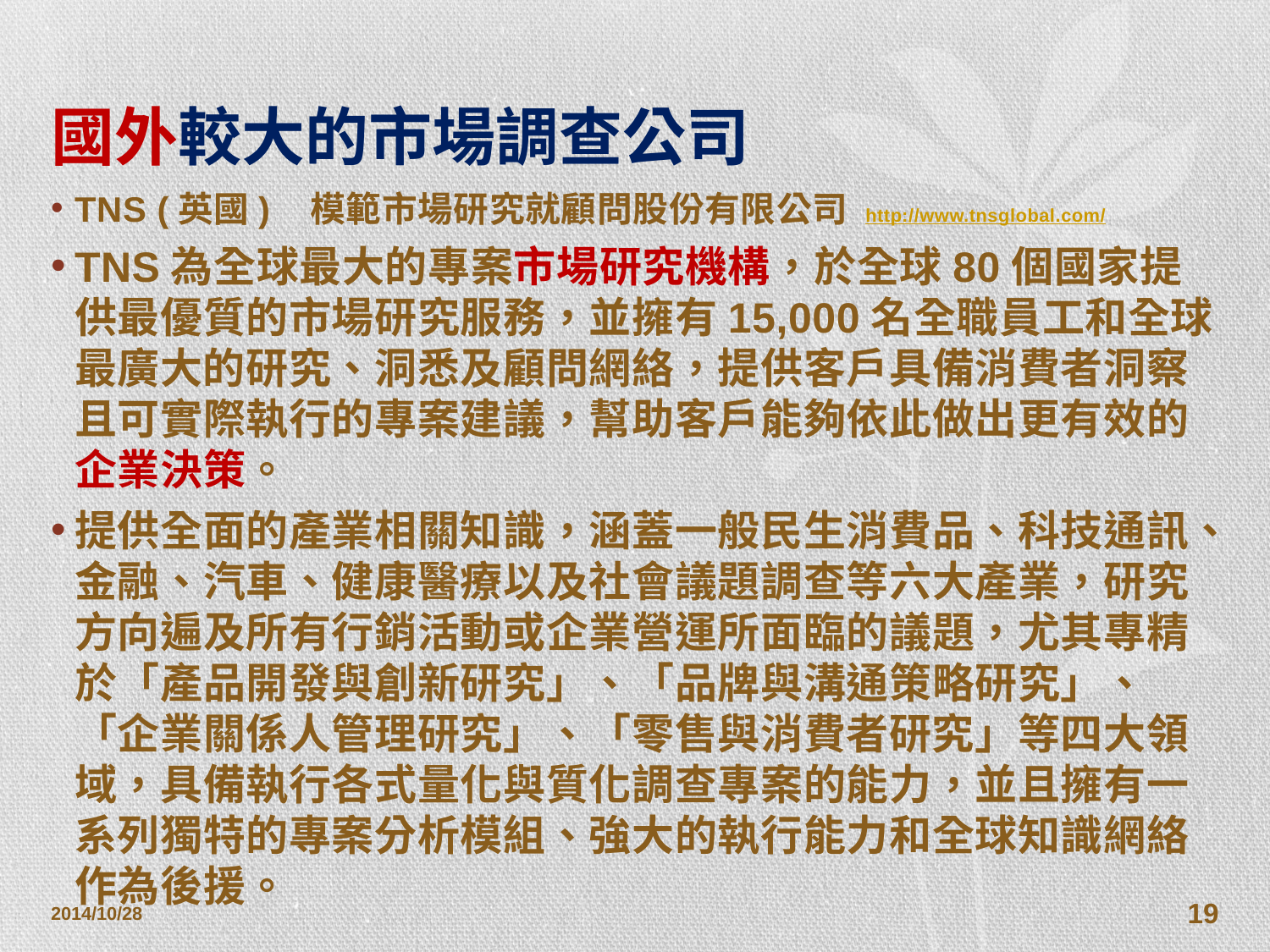

# 國外較大的市場調查公司
TNS (英國)   模範市場研究就顧問股份有限公司 http://www.tnsglobal.com/
TNS為全球最大的專案市場研究機構，於全球80個國家提供最優質的市場研究服務，並擁有15,000名全職員工和全球最廣大的研究、洞悉及顧問網絡，提供客戶具備消費者洞察且可實際執行的專案建議，幫助客戶能夠依此做出更有效的企業決策。
提供全面的產業相關知識，涵蓋一般民生消費品、科技通訊、金融、汽車、健康醫療以及社會議題調查等六大產業，研究方向遍及所有行銷活動或企業營運所面臨的議題，尤其專精於「產品開發與創新研究」、「品牌與溝通策略研究」、「企業關係人管理研究」、「零售與消費者研究」等四大領域，具備執行各式量化與質化調查專案的能力，並且擁有一系列獨特的專案分析模組、強大的執行能力和全球知識網絡作為後援。
2014/10/28
19